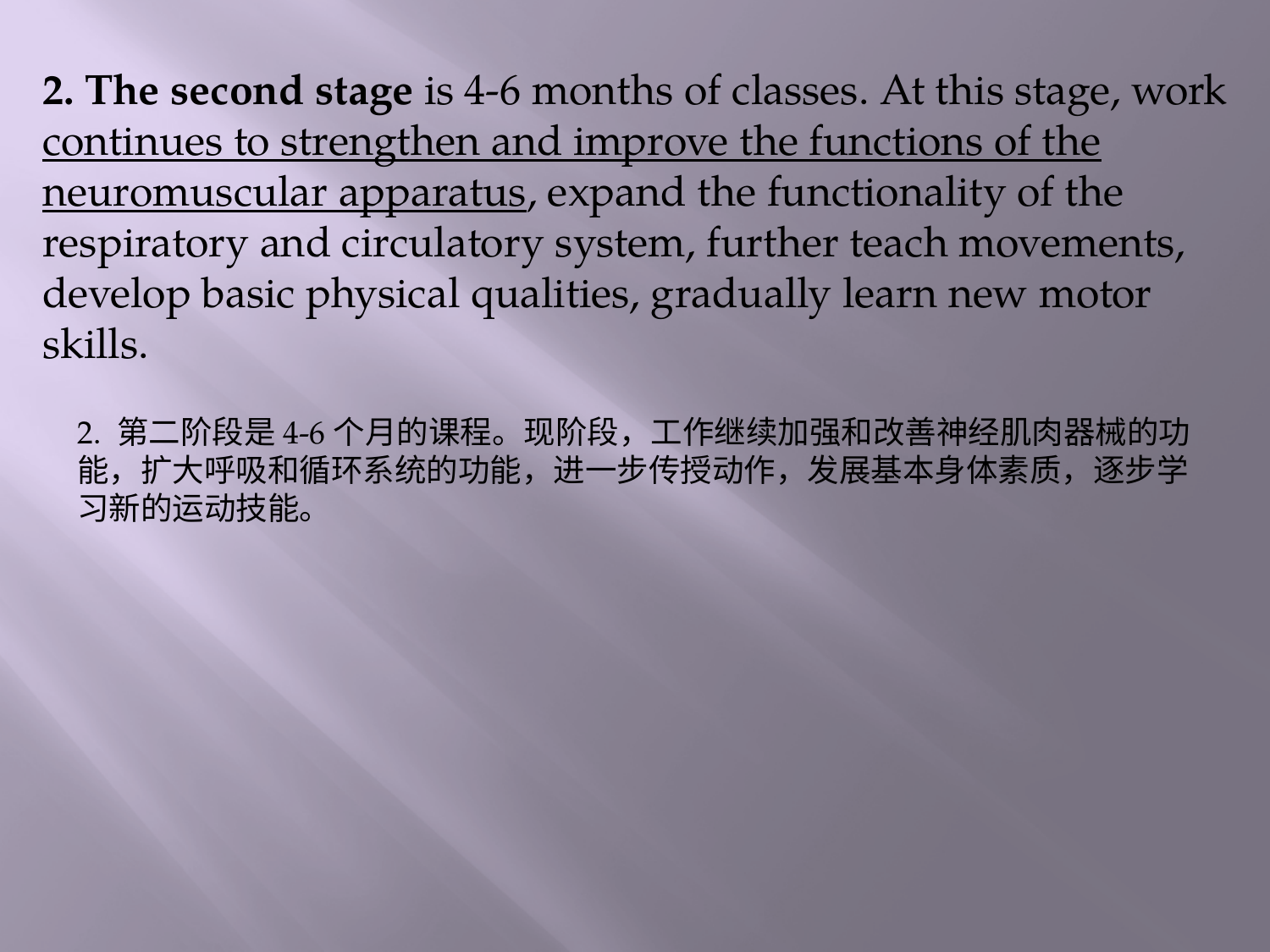

2. The second stage is 4-6 months of classes. At this stage, work continues to strengthen and improve the functions of the neuromuscular apparatus, expand the functionality of the respiratory and circulatory system, further teach movements, develop basic physical qualities, gradually learn new motor skills.

2. 第二阶段是4-6个月的课程。现阶段，工作继续加强和改善神经肌肉器械的功能，扩大呼吸和循环系统的功能，进一步传授动作，发展基本身体素质，逐步学习新的运动技能。